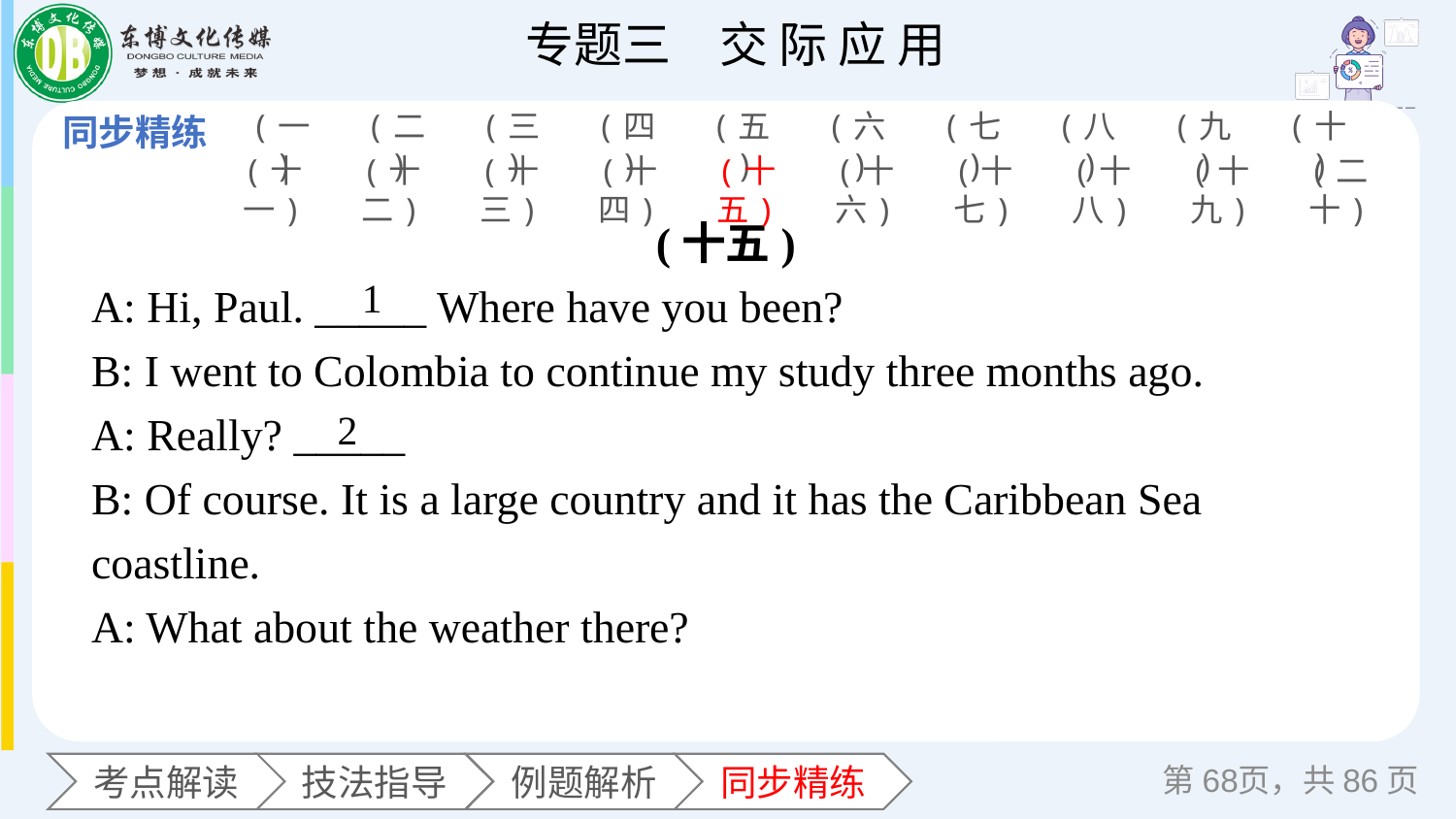

(一)
(二)
(三)
(四)
(五)
(六)
(七)
(八)
(九)
(十)
(十一)
(十二)
(十三)
(十四)
(十五)
(十六)
(十七)
(十八)
(十九)
(二十)
(十五)
A: Hi, Paul. _____ Where have you been?
B: I went to Colombia to continue my study three months ago.
A: Really? _____
B: Of course. It is a large country and it has the Caribbean Sea coastline.
A: What about the weather there?
1
2
第68页，共86页